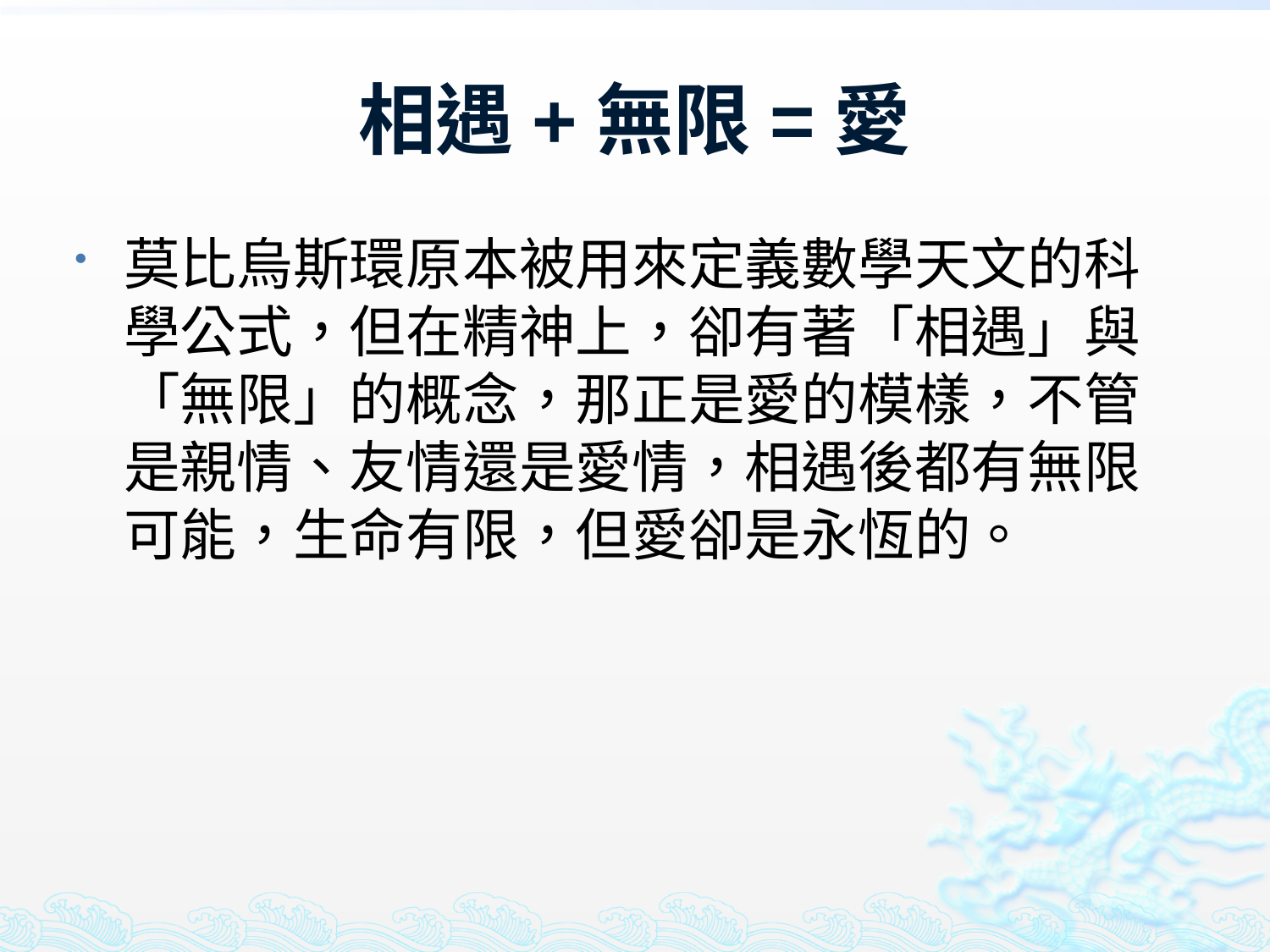

# 相遇+無限=愛
莫比烏斯環原本被用來定義數學天文的科學公式，但在精神上，卻有著「相遇」與「無限」的概念，那正是愛的模樣，不管是親情、友情還是愛情，相遇後都有無限可能，生命有限，但愛卻是永恆的。